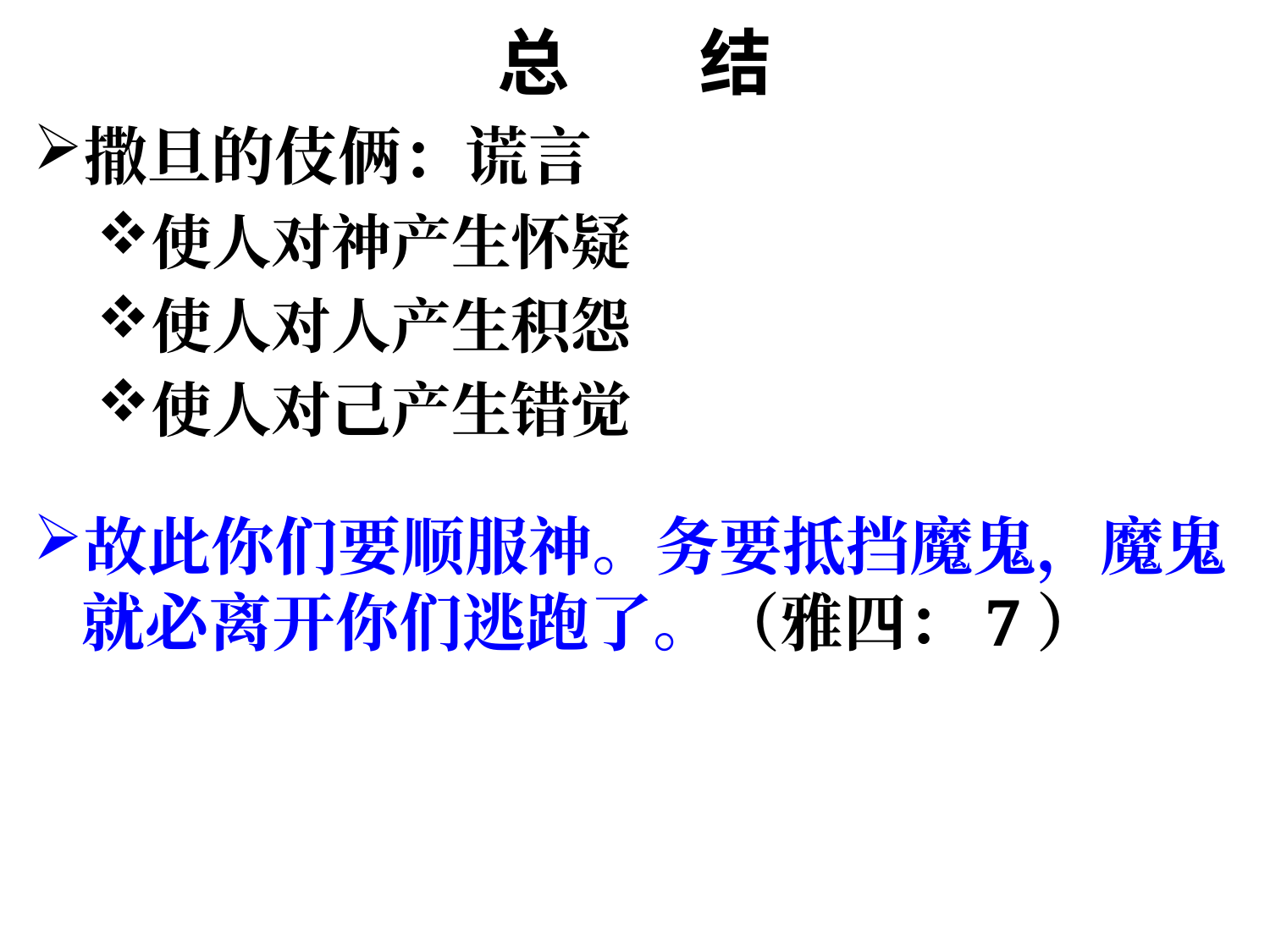

# 总        结
撒旦的伎俩：谎言
使人对神产生怀疑
使人对人产生积怨
使人对己产生错觉

故此你们要顺服神。务要抵挡魔鬼，魔鬼就必离开你们逃跑了。（雅四：7）